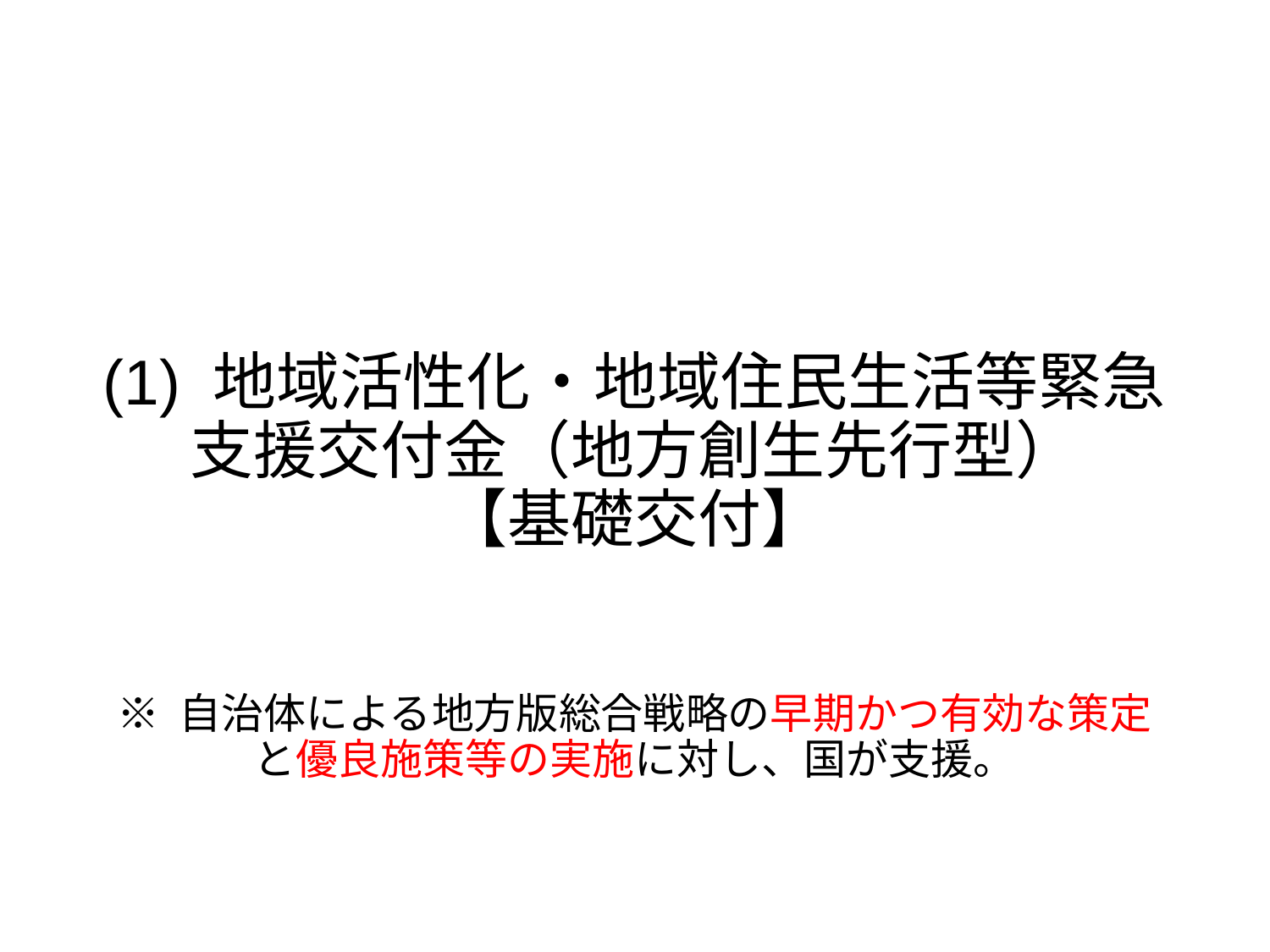

(1) 地域活性化・地域住民生活等緊急支援交付金（地方創生先行型）
【基礎交付】

※ 自治体による地方版総合戦略の早期かつ有効な策定と優良施策等の実施に対し、国が支援。